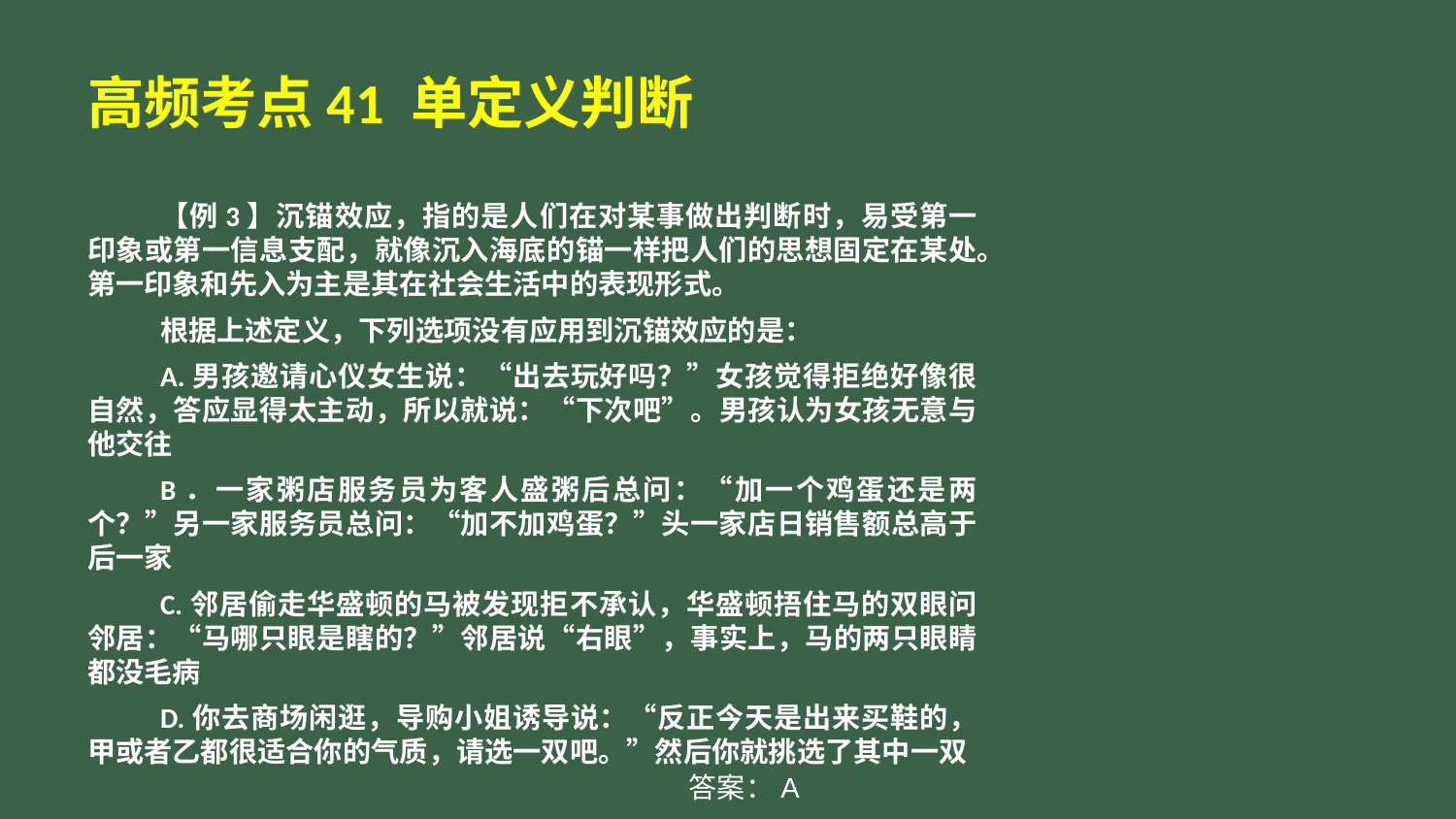

# 高频考点41 单定义判断
【例3】沉锚效应，指的是人们在对某事做出判断时，易受第一印象或第一信息支配，就像沉入海底的锚一样把人们的思想固定在某处。第一印象和先入为主是其在社会生活中的表现形式。
根据上述定义，下列选项没有应用到沉锚效应的是：
A.男孩邀请心仪女生说：“出去玩好吗？”女孩觉得拒绝好像很自然，答应显得太主动，所以就说：“下次吧”。男孩认为女孩无意与他交往
B．一家粥店服务员为客人盛粥后总问：“加一个鸡蛋还是两个？”另一家服务员总问：“加不加鸡蛋？”头一家店日销售额总高于后一家
C.邻居偷走华盛顿的马被发现拒不承认，华盛顿捂住马的双眼问邻居：“马哪只眼是瞎的？”邻居说“右眼”，事实上，马的两只眼睛都没毛病
D.你去商场闲逛，导购小姐诱导说：“反正今天是出来买鞋的，甲或者乙都很适合你的气质，请选一双吧。”然后你就挑选了其中一双

答案：A